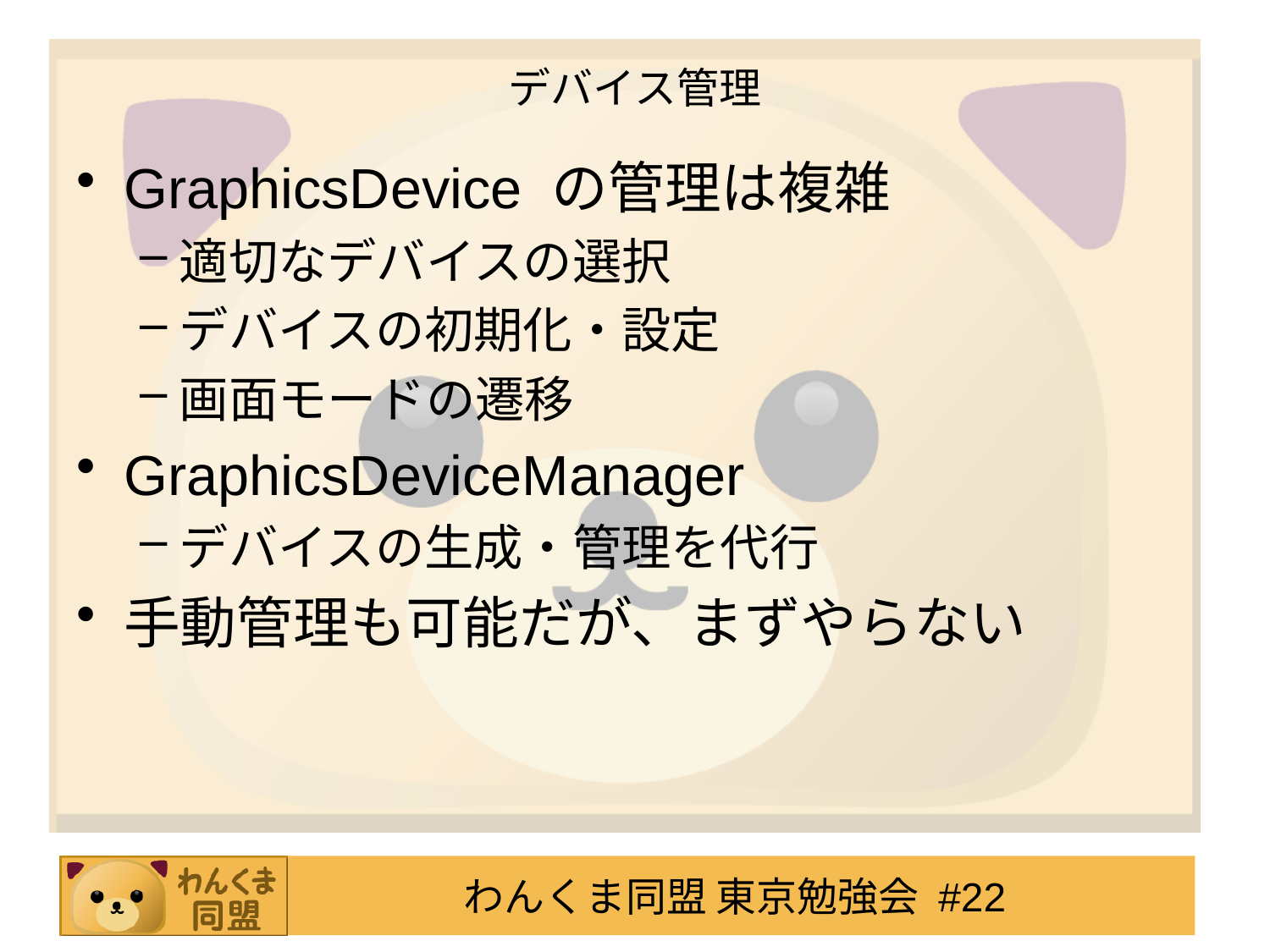

# デバイス管理
GraphicsDevice の管理は複雑
適切なデバイスの選択
デバイスの初期化・設定
画面モードの遷移
GraphicsDeviceManager
デバイスの生成・管理を代行
手動管理も可能だが、まずやらない